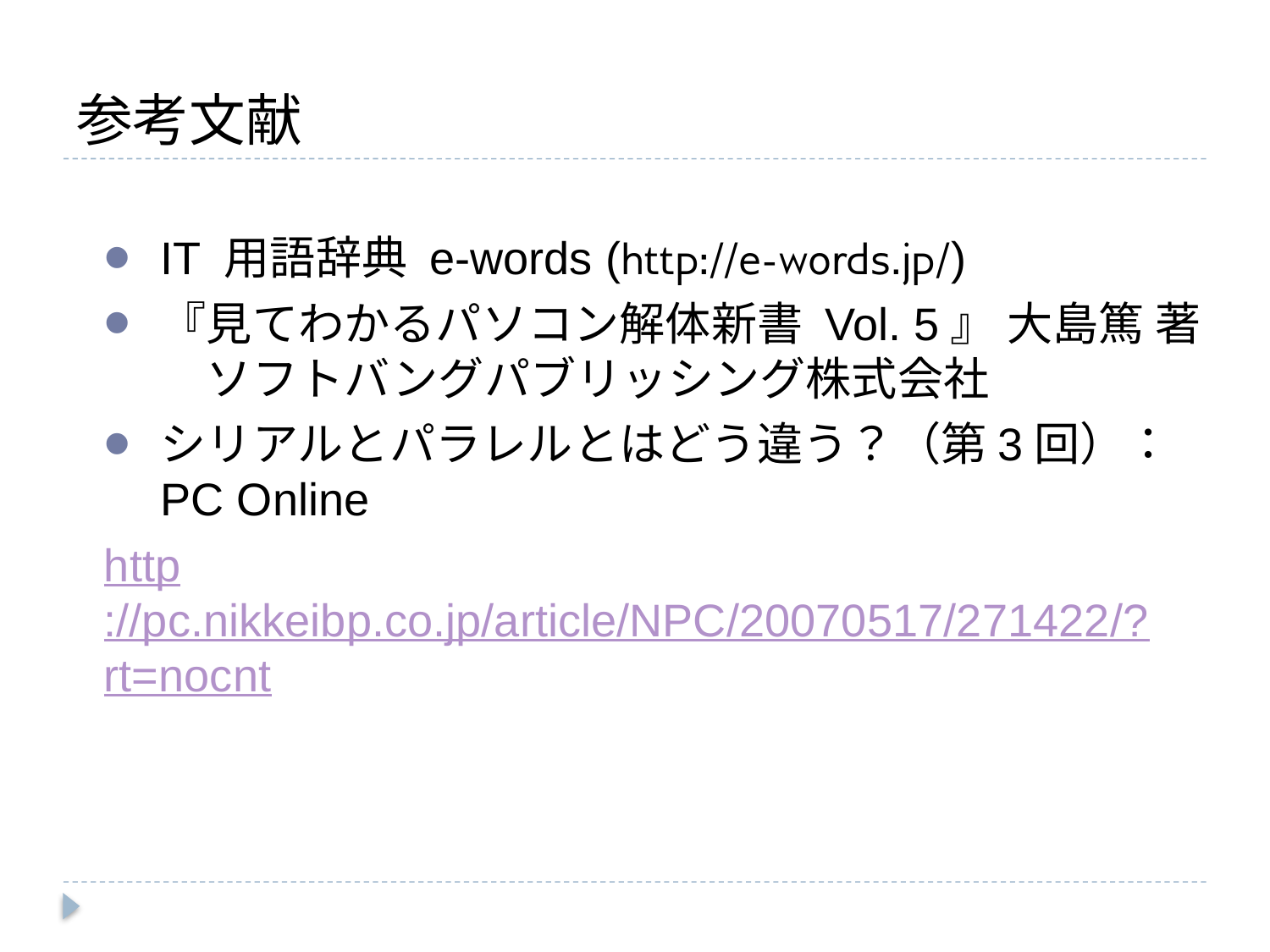

# 参考文献
IT 用語辞典 e-words (http://e-words.jp/)
『見てわかるパソコン解体新書 Vol. 5』 大島篤 著　ソフトバングパブリッシング株式会社
シリアルとパラレルとはどう違う？（第3回）：PC Online
http://pc.nikkeibp.co.jp/article/NPC/20070517/271422/?rt=nocnt